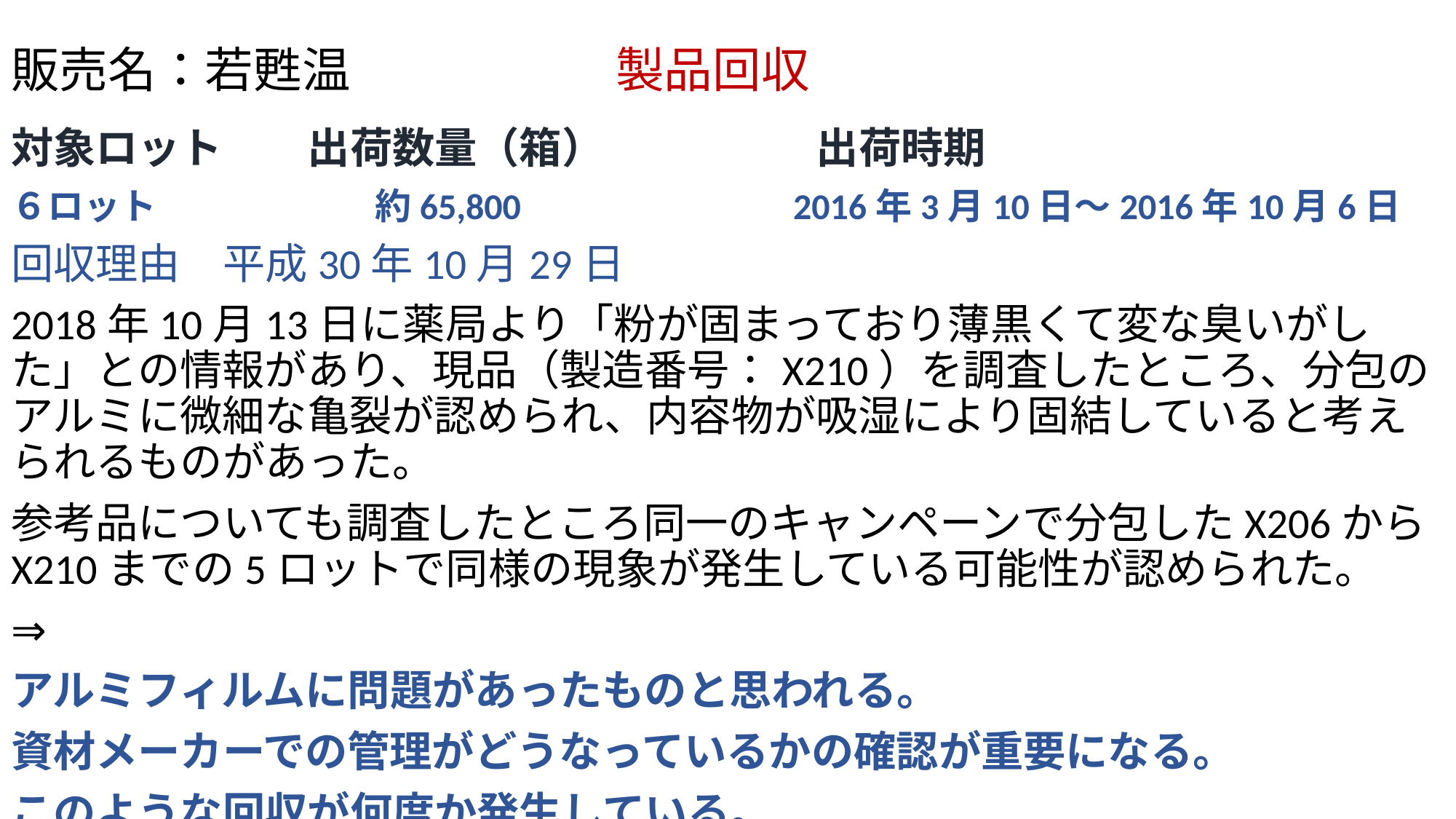

# 販売名：若甦温  　　　　　製品回収
対象ロット　　出荷数量（箱）　　　　　出荷時期
６ロット　　　　　　約65,800　　　　　　　2016年3月10日～2016年10月6日
回収理由　平成30年10月29日
2018年10月13日に薬局より「粉が固まっており薄黒くて変な臭いがした」との情報があり、現品（製造番号：X210）を調査したところ、分包のアルミに微細な亀裂が認められ、内容物が吸湿により固結していると考えられるものがあった。
参考品についても調査したところ同一のキャンペーンで分包したX206からX210までの5ロットで同様の現象が発生している可能性が認められた。
⇒
アルミフィルムに問題があったものと思われる。
資材メーカーでの管理がどうなっているかの確認が重要になる。
このような回収が何度か発生している。